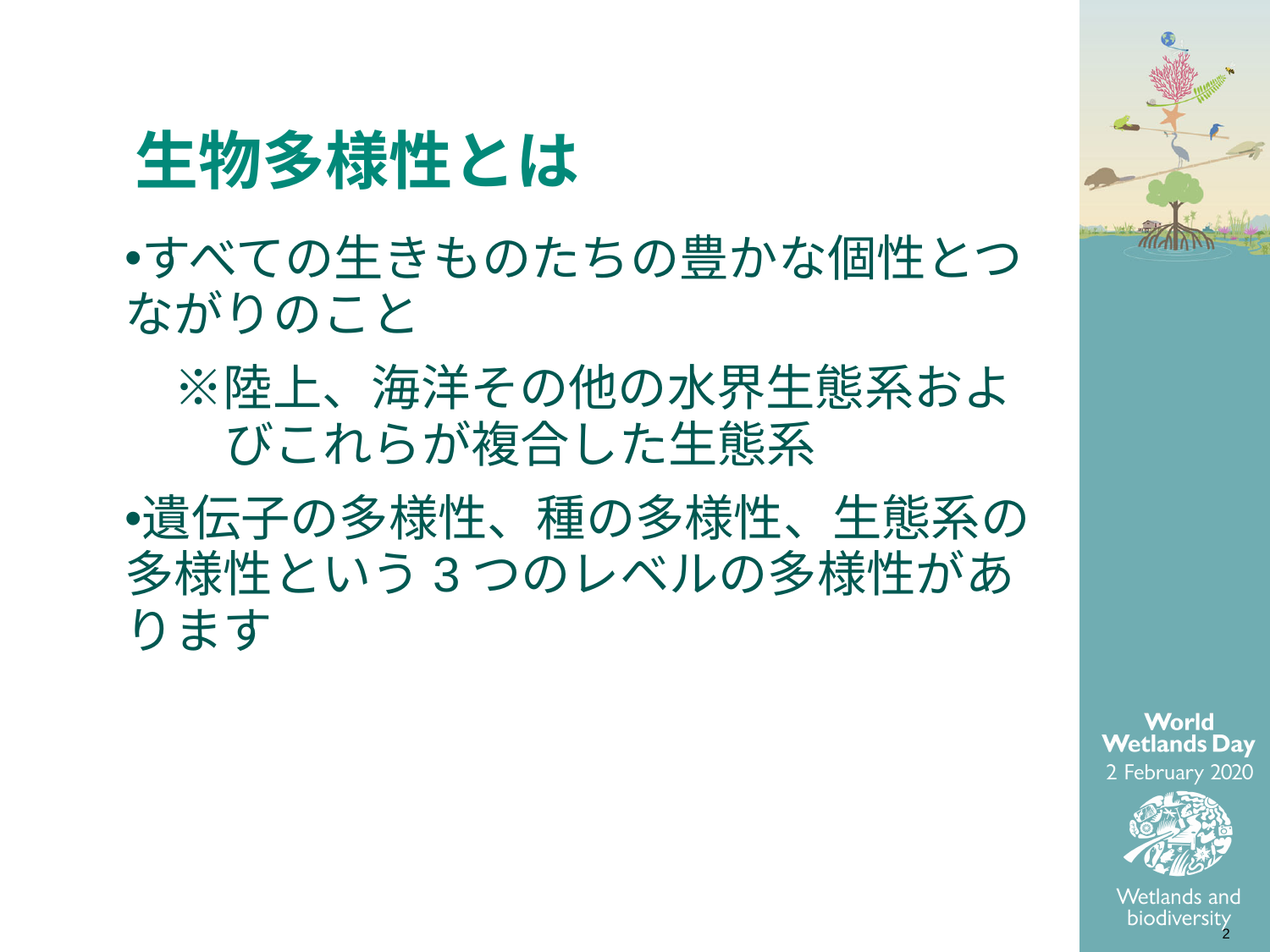

生物多様性とは

すべての生きものたちの豊かな個性とつながりのこと
　※陸上、海洋その他の水界生態系およびこれらが複合した生態系
遺伝子の多様性、種の多様性、生態系の多様性という3つのレベルの多様性があります
2